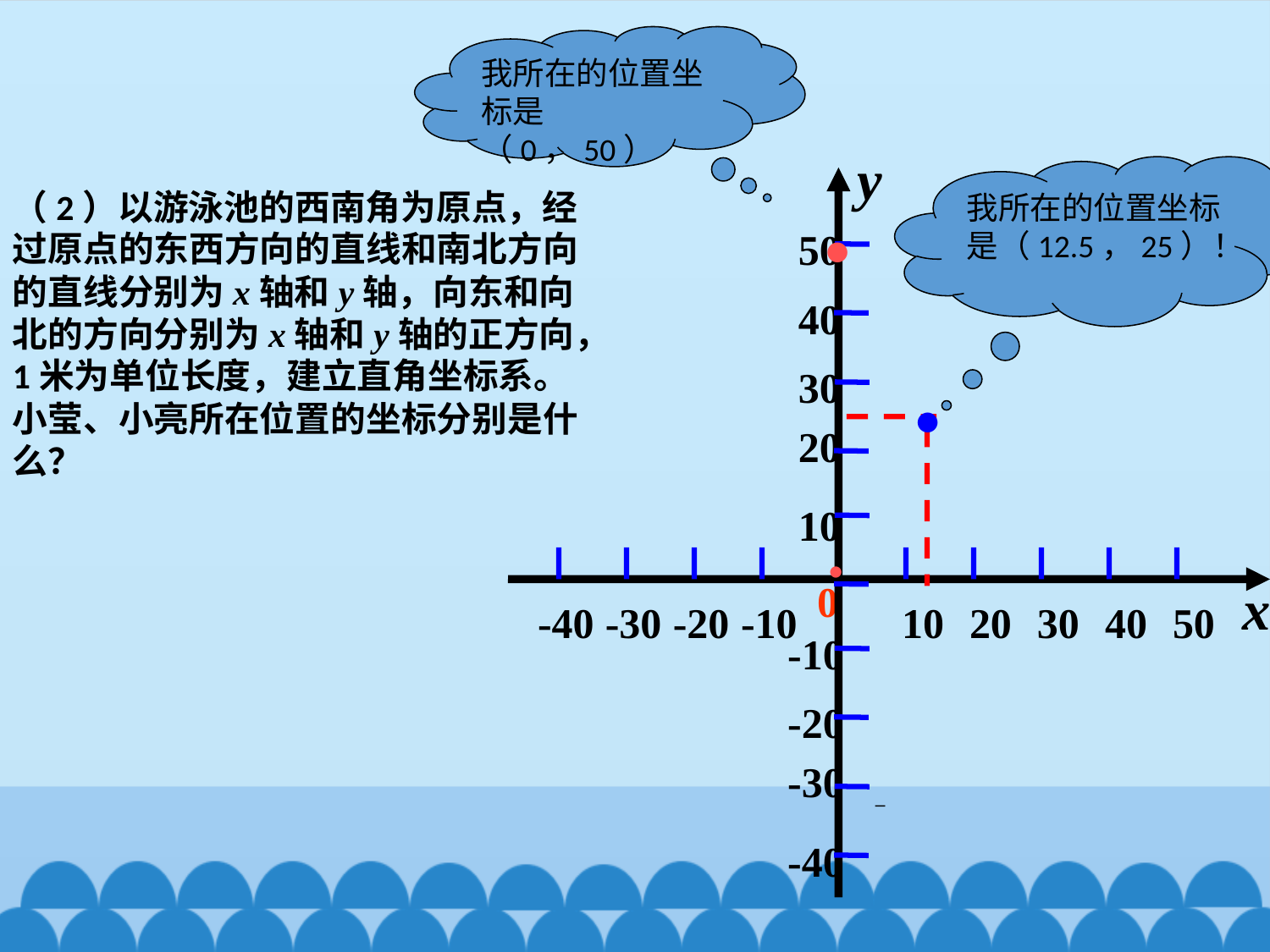

我所在的位置坐标是（0，50）
y

50

40
30

20
10

-10

-20
-30

-40

-40
-30
-20
-10
10
20
30
40
50
0
x
•
我所在的位置坐标是（12.5，25）！
（2）以游泳池的西南角为原点，经过原点的东西方向的直线和南北方向的直线分别为x轴和y轴，向东和向北的方向分别为x轴和y轴的正方向，1米为单位长度，建立直角坐标系。小莹、小亮所在位置的坐标分别是什么？
•
•